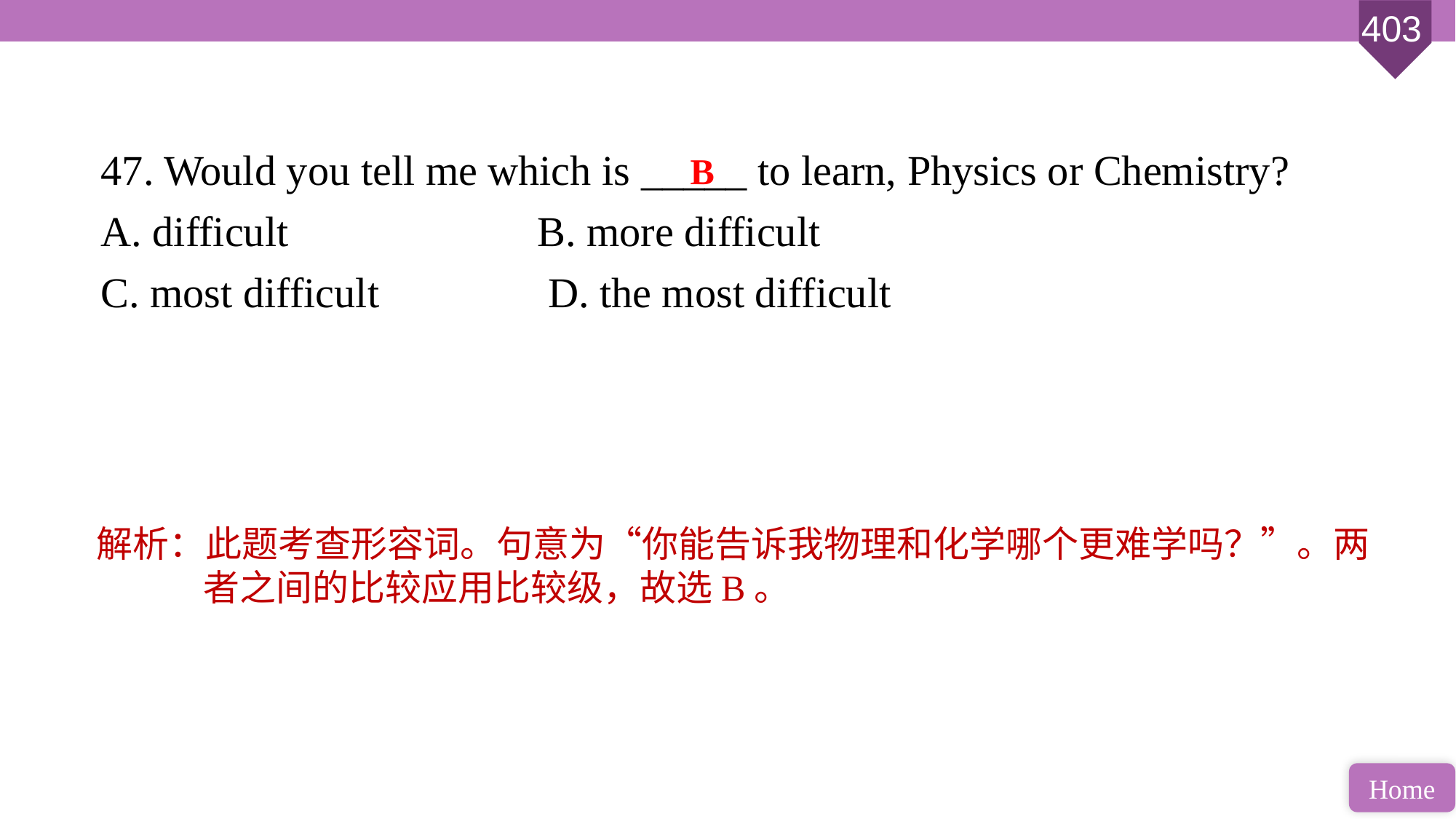

47. Would you tell me which is _____ to learn, Physics or Chemistry?
A. difficult 			B. more difficult
C. most difficult		 D. the most difficult
B
解析：此题考查形容词。句意为“你能告诉我物理和化学哪个更难学吗？”。两者之间的比较应用比较级，故选B。